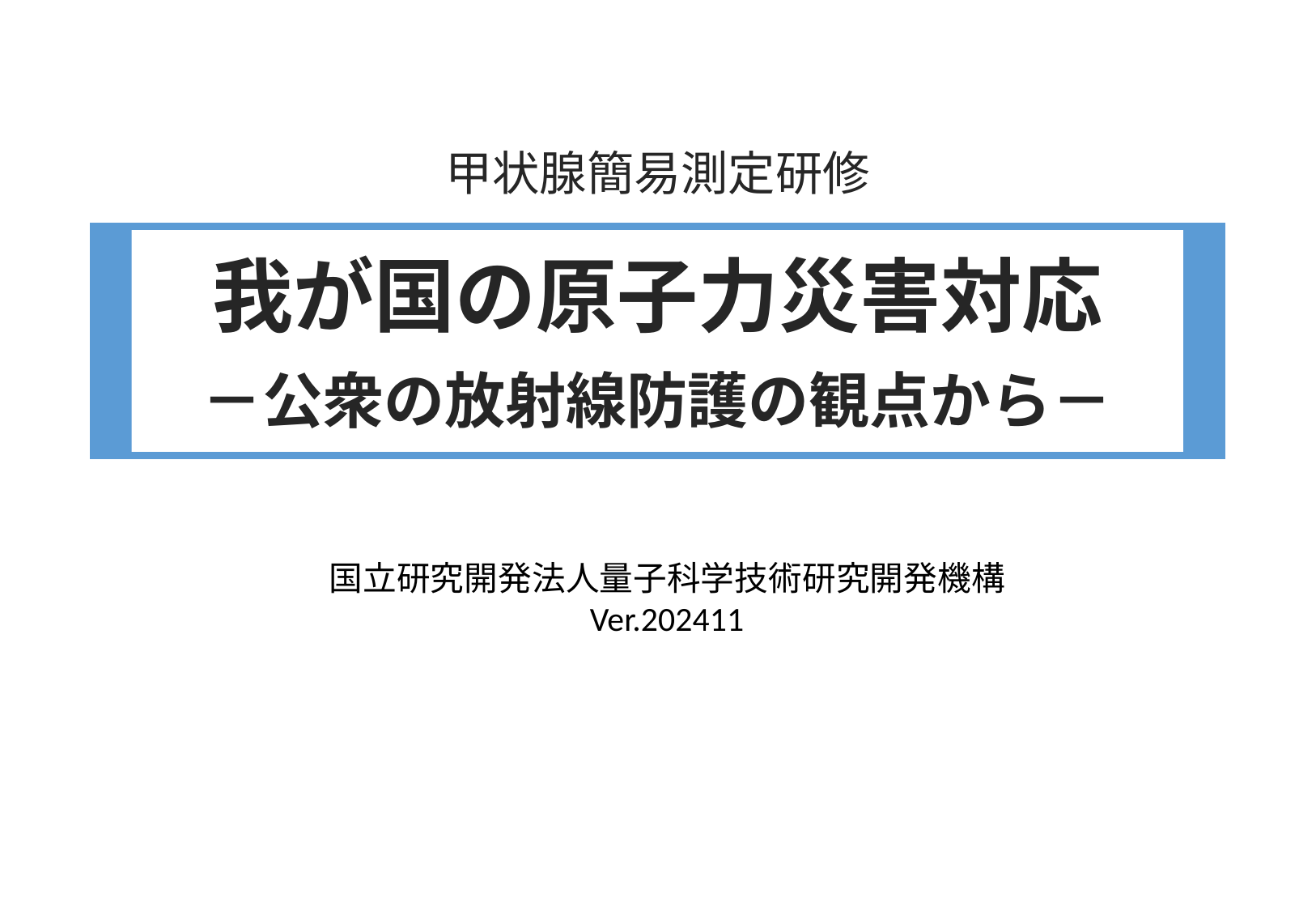

甲状腺簡易測定研修

我が国の原子力災害対応
－公衆の放射線防護の観点から－
国立研究開発法人量子科学技術研究開発機構
Ver.202411